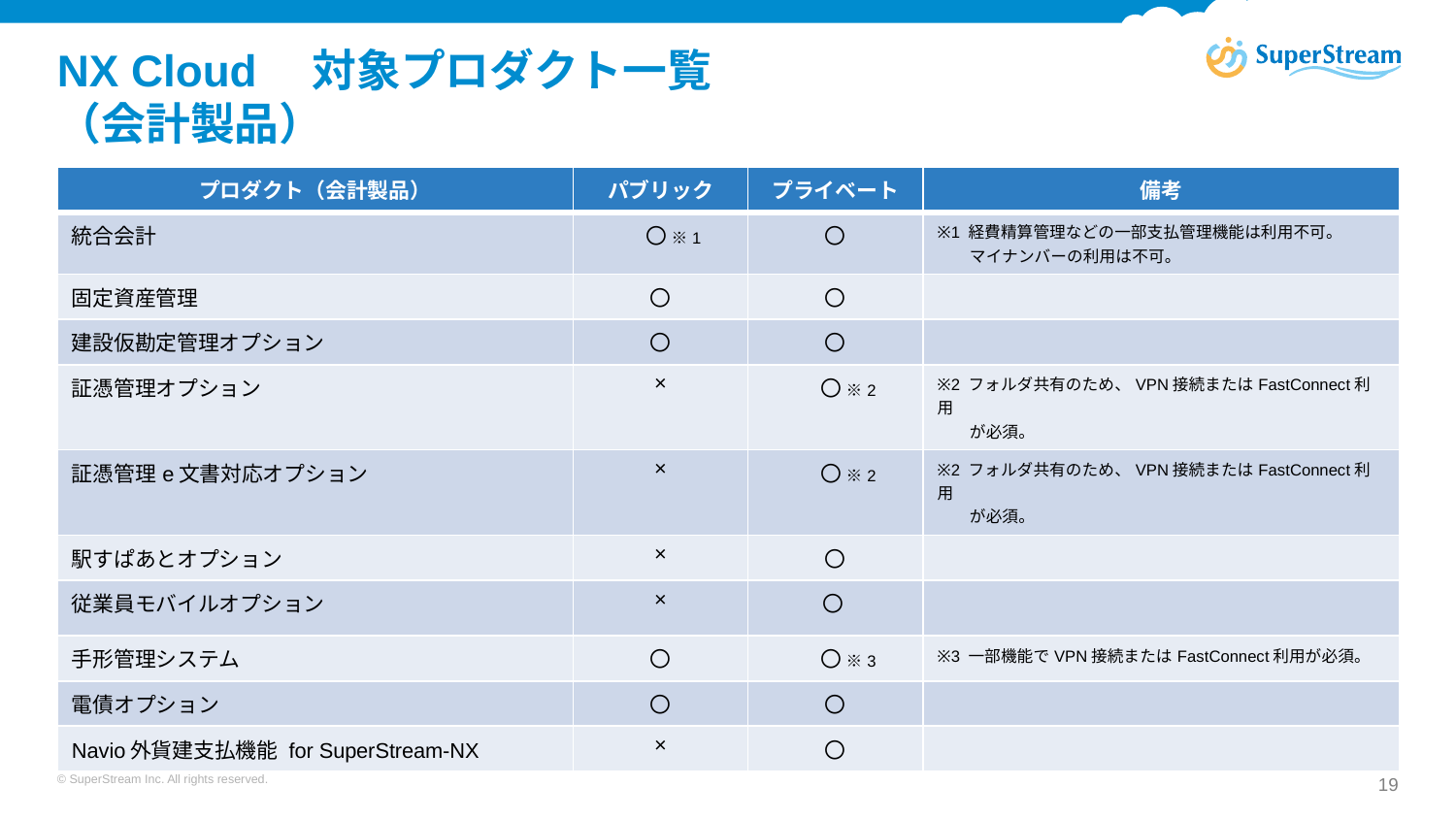

# NX Cloud　対象プロダクト一覧 （会計製品）
| プロダクト（会計製品） | パブリック | プライベート | 備考 |
| --- | --- | --- | --- |
| 統合会計 | 〇 ※1 | 〇 | ※1 経費精算管理などの一部支払管理機能は利用不可。 　　マイナンバーの利用は不可。 |
| 固定資産管理 | 〇 | 〇 |  |
| 建設仮勘定管理オプション | 〇 | 〇 |  |
| 証憑管理オプション | × | 〇 ※2 | ※2 フォルダ共有のため、VPN接続またはFastConnect利用 　　が必須。 |
| 証憑管理e文書対応オプション | × | 〇 ※2 | ※2 フォルダ共有のため、VPN接続またはFastConnect利用 　　が必須。 |
| 駅すぱあとオプション | × | 〇 |  |
| 従業員モバイルオプション | × | 〇 |  |
| 手形管理システム | 〇 | 〇 ※3 | ※3 一部機能でVPN接続またはFastConnect利用が必須。 |
| 電債オプション | 〇 | 〇 |  |
| Navio外貨建支払機能 for SuperStream-NX | × | 〇 |  |
© SuperStream Inc. All rights reserved.
19